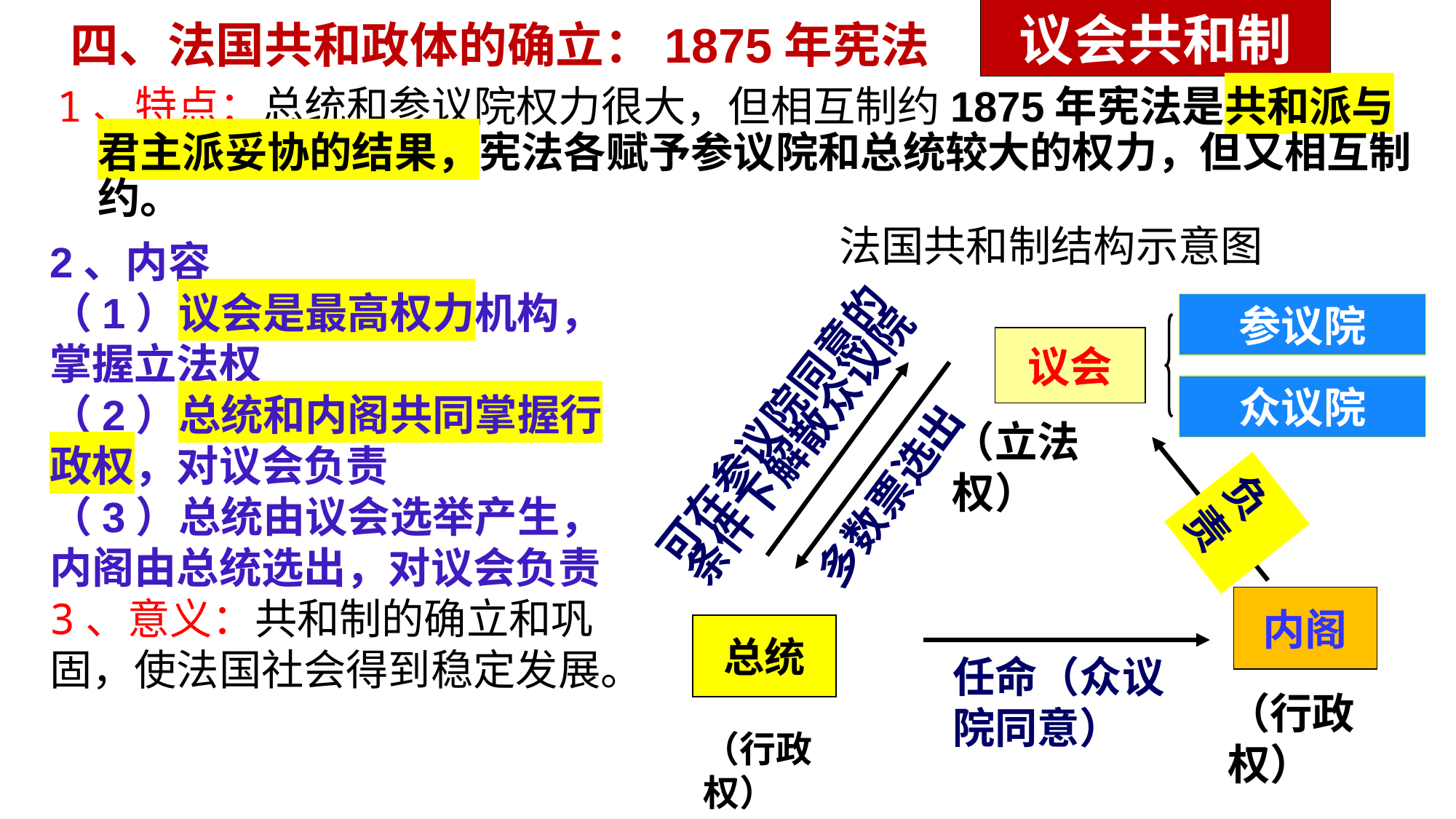

议会共和制
四、法国共和政体的确立：1875年宪法
1、特点：总统和参议院权力很大，但相互制约1875年宪法是共和派与君主派妥协的结果，宪法各赋予参议院和总统较大的权力，但又相互制约。
法国共和制结构示意图
2、内容
（1）议会是最高权力机构，掌握立法权
（2）总统和内阁共同掌握行政权，对议会负责
（3）总统由议会选举产生，内阁由总统选出，对议会负责
3、意义：共和制的确立和巩固，使法国社会得到稳定发展。
参议院

议会

众议院
可在参议院同意的条件下解散众议院
（立法权）

多数票选出
负责
内阁
总统

任命（众议院同意）
（行政权）
（行政权）